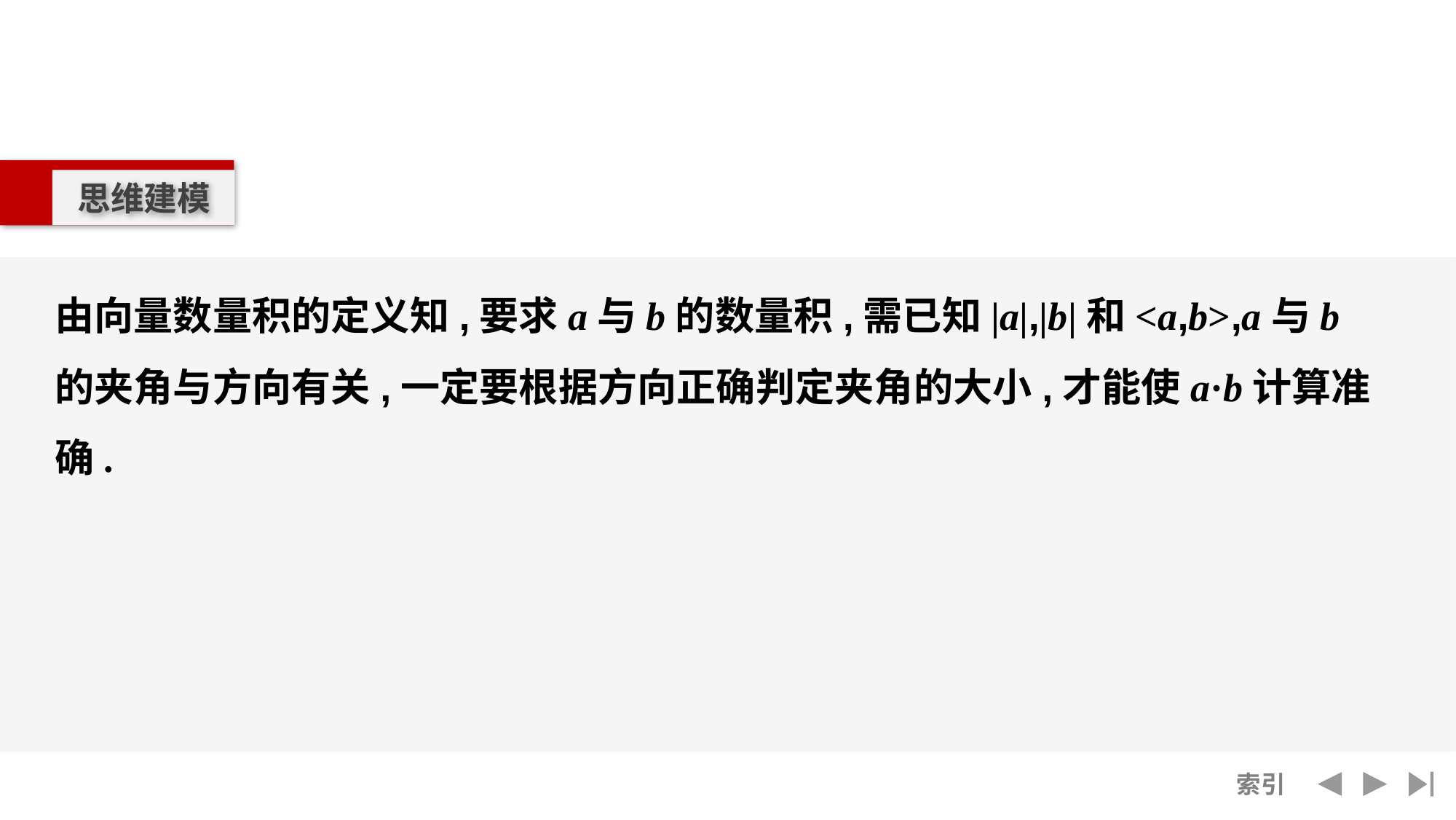

思维建模

由向量数量积的定义知,要求a与b的数量积,需已知|a|,|b|和<a,b>,a与b的夹角与方向有关,一定要根据方向正确判定夹角的大小,才能使a·b计算准确.